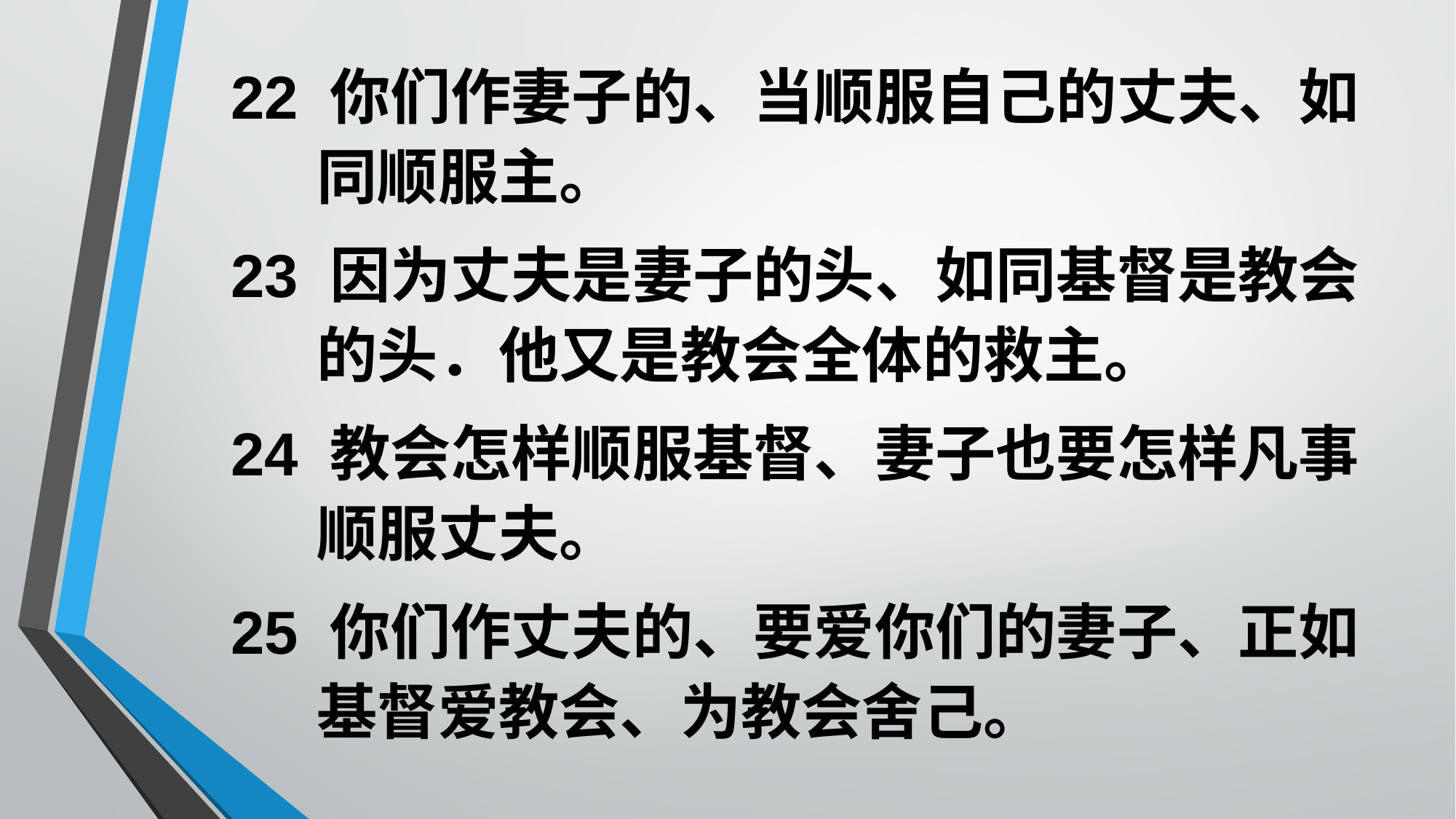

22 你们作妻子的、当顺服自己的丈夫、如同顺服主。
23 因为丈夫是妻子的头、如同基督是教会的头．他又是教会全体的救主。
24 教会怎样顺服基督、妻子也要怎样凡事顺服丈夫。
25 你们作丈夫的、要爱你们的妻子、正如基督爱教会、为教会舍己。